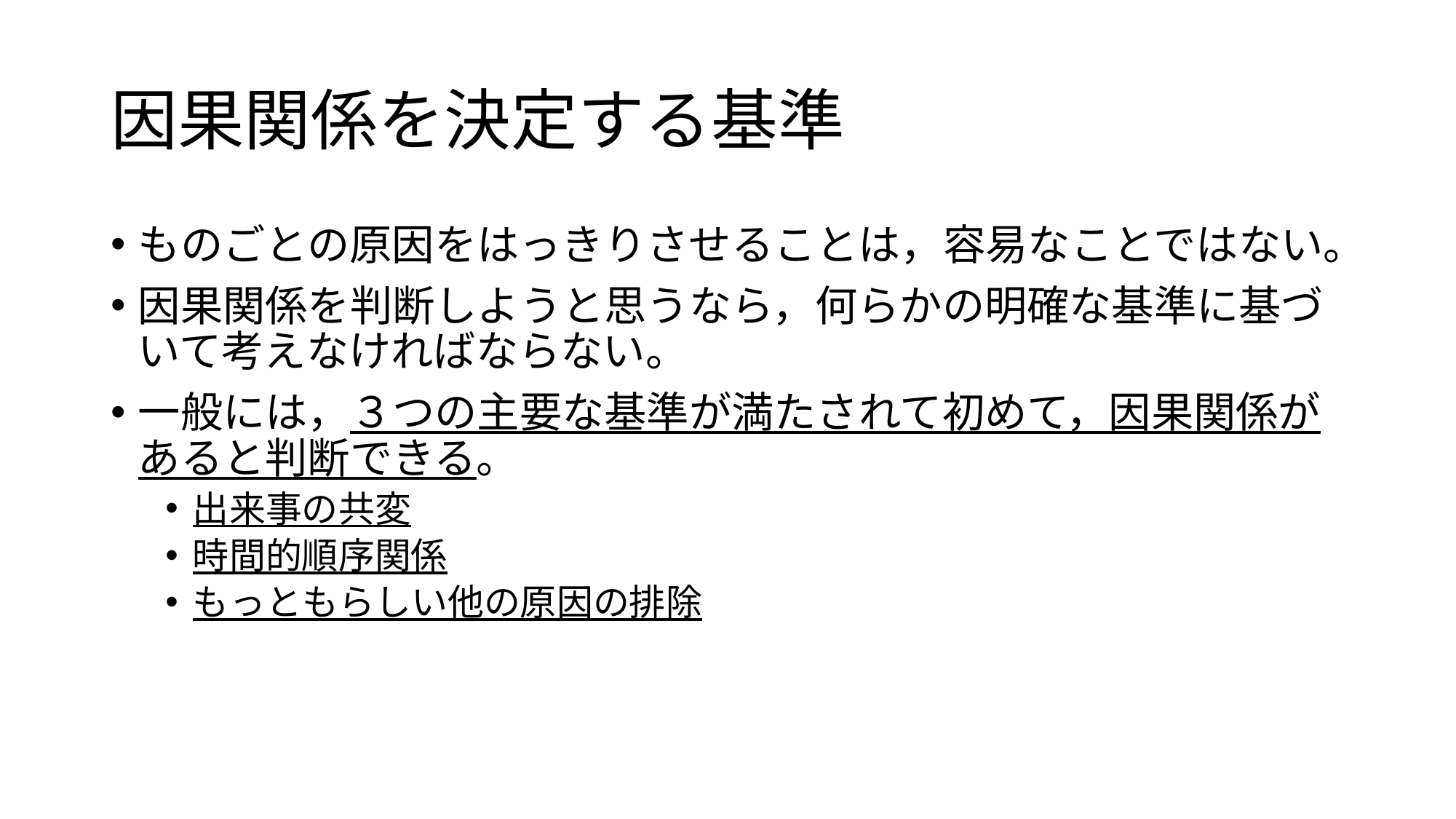

# 因果関係を決定する基準
ものごとの原因をはっきりさせることは，容易なことではない。
因果関係を判断しようと思うなら，何らかの明確な基準に基づいて考えなければならない。
一般には，３つの主要な基準が満たされて初めて，因果関係があると判断できる。
出来事の共変
時間的順序関係
もっともらしい他の原因の排除